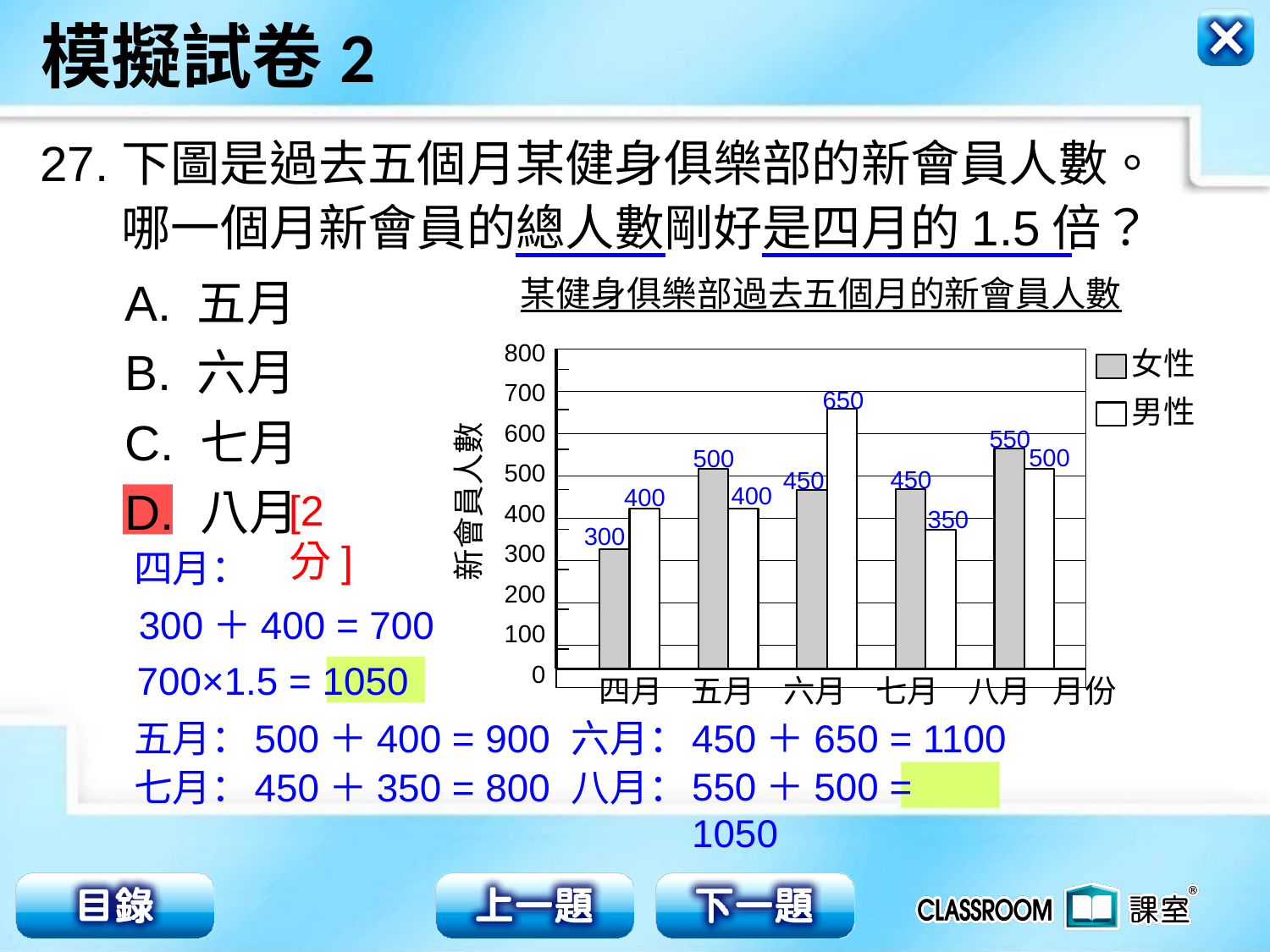

27.
下圖是過去五個月某健身俱樂部的新會員人數。
哪一個月新會員的總人數剛好是四月的1.5倍？
A. 五月
B. 六月
C. 七月
D. 八月
某健身俱樂部過去五個月的新會員人數
800
700
600
500
400
300
200
100
0
新會員人數

四月    五月    六月    七月    八月   月份
女性
男性

|  |
| --- |
|  |
|  |
|  |
|  |
|  |
|  |
|  |
650
550
500
500
450
450
400
400
[2分]

350
300
四月：
300＋400 = 700
700×1.5 = 1050

五月：
500＋400 = 900
六月：
450＋650 = 1100
七月：
450＋350 = 800
八月：
550＋500 = 1050